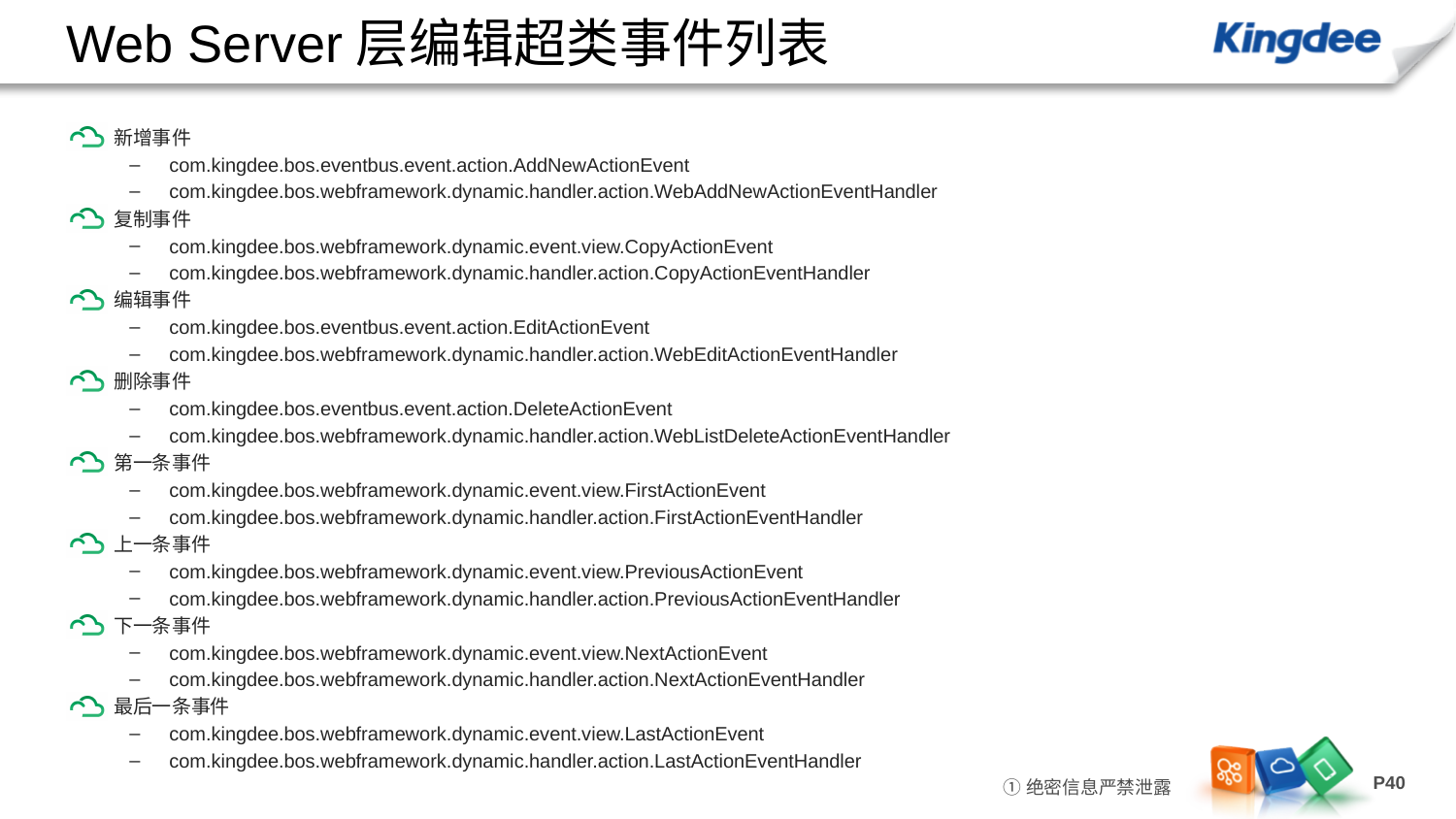

# Web Server层编辑超类事件列表
新增事件
com.kingdee.bos.eventbus.event.action.AddNewActionEvent
com.kingdee.bos.webframework.dynamic.handler.action.WebAddNewActionEventHandler
复制事件
com.kingdee.bos.webframework.dynamic.event.view.CopyActionEvent
com.kingdee.bos.webframework.dynamic.handler.action.CopyActionEventHandler
编辑事件
com.kingdee.bos.eventbus.event.action.EditActionEvent
com.kingdee.bos.webframework.dynamic.handler.action.WebEditActionEventHandler
删除事件
com.kingdee.bos.eventbus.event.action.DeleteActionEvent
com.kingdee.bos.webframework.dynamic.handler.action.WebListDeleteActionEventHandler
第一条事件
com.kingdee.bos.webframework.dynamic.event.view.FirstActionEvent
com.kingdee.bos.webframework.dynamic.handler.action.FirstActionEventHandler
上一条事件
com.kingdee.bos.webframework.dynamic.event.view.PreviousActionEvent
com.kingdee.bos.webframework.dynamic.handler.action.PreviousActionEventHandler
下一条事件
com.kingdee.bos.webframework.dynamic.event.view.NextActionEvent
com.kingdee.bos.webframework.dynamic.handler.action.NextActionEventHandler
最后一条事件
com.kingdee.bos.webframework.dynamic.event.view.LastActionEvent
com.kingdee.bos.webframework.dynamic.handler.action.LastActionEventHandler